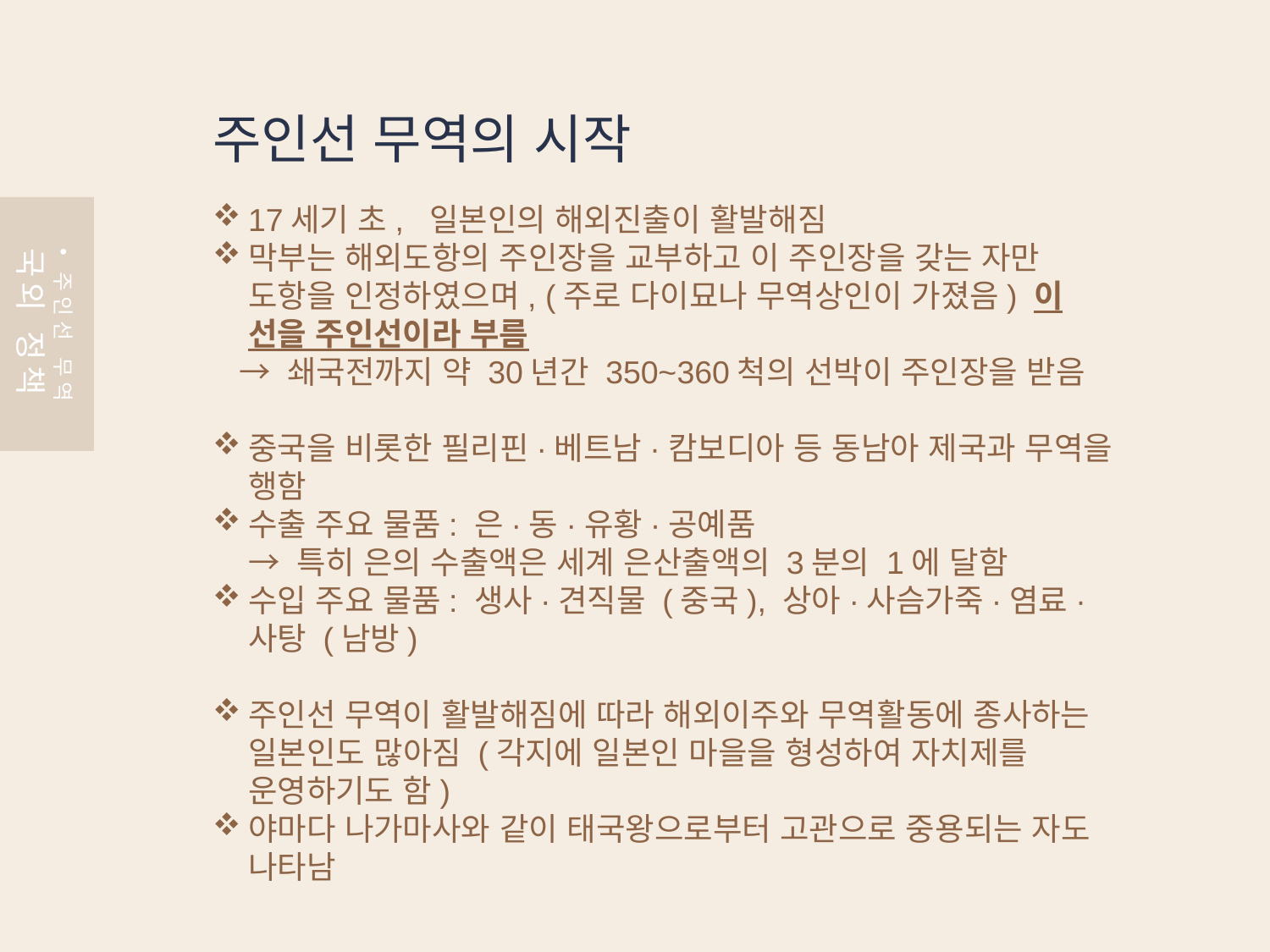

주인선 무역의 시작

17세기 초,  일본인의 해외진출이 활발해짐
막부는 해외도항의 주인장을 교부하고 이 주인장을 갖는 자만 도항을 인정하였으며, (주로 다이묘나 무역상인이 가졌음) 이 선을 주인선이라 부름
   → 쇄국전까지 약 30년간 350~360척의 선박이 주인장을 받음

중국을 비롯한 필리핀·베트남·캄보디아 등 동남아 제국과 무역을 행함
수출 주요 물품: 은·동·유황·공예품
    → 특히 은의 수출액은 세계 은산출액의 3분의 1에 달함
수입 주요 물품: 생사·견직물 (중국), 상아·사슴가죽·염료·사탕 (남방)

주인선 무역이 활발해짐에 따라 해외이주와 무역활동에 종사하는 일본인도 많아짐 (각지에 일본인 마을을 형성하여 자치제를 운영하기도 함)
야마다 나가마사와 같이 태국왕으로부터 고관으로 중용되는 자도 나타남
주인선 무역
국외 정책